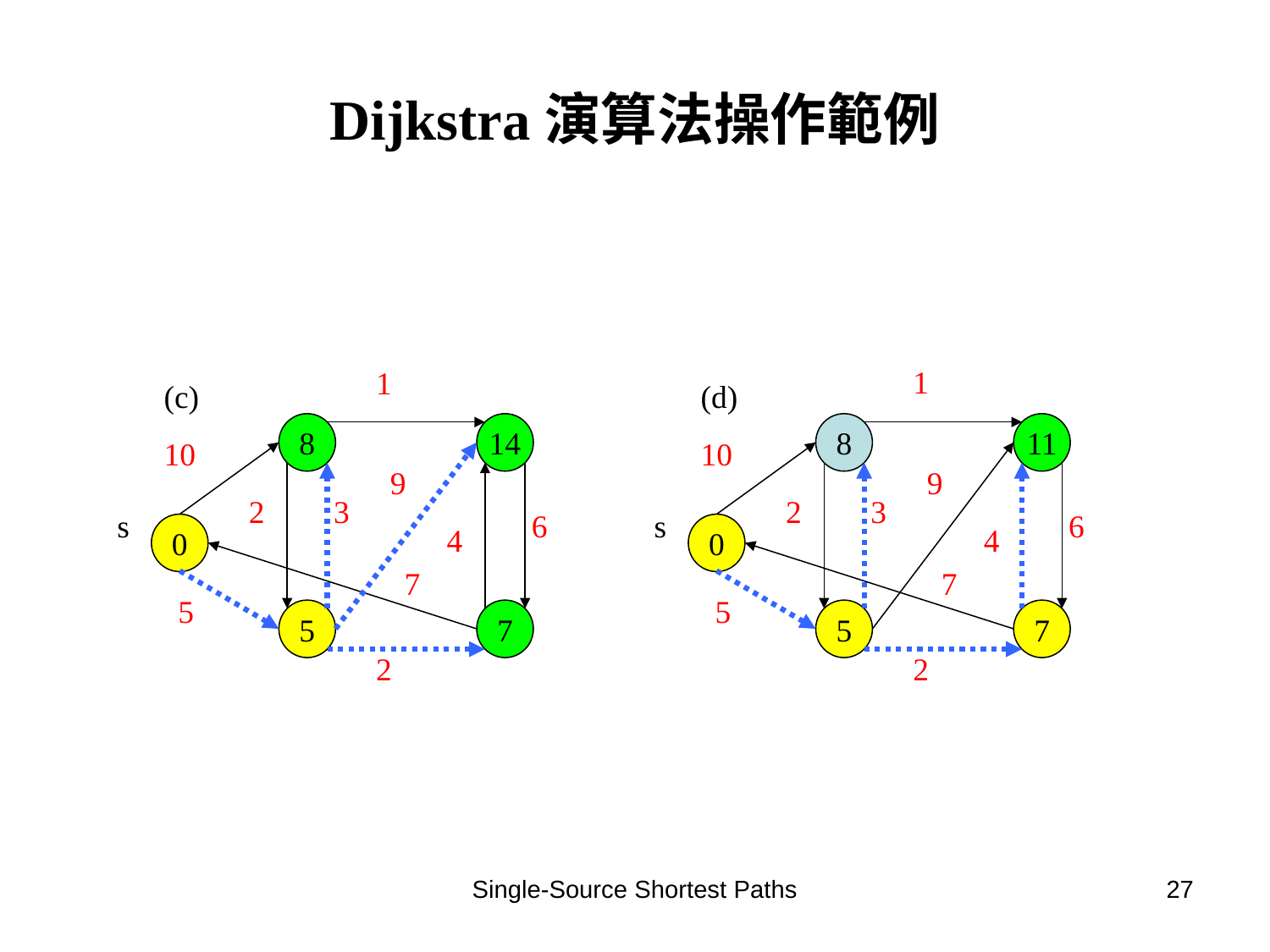

# Dijkstra演算法操作範例
1
1
(c)
(d)
8
14
8
11
10
10
9
9
2
3
2
3
s
6
s
6
0
4
0
4
7
7
5
5
5
7
5
7
2
2
Single-Source Shortest Paths
27